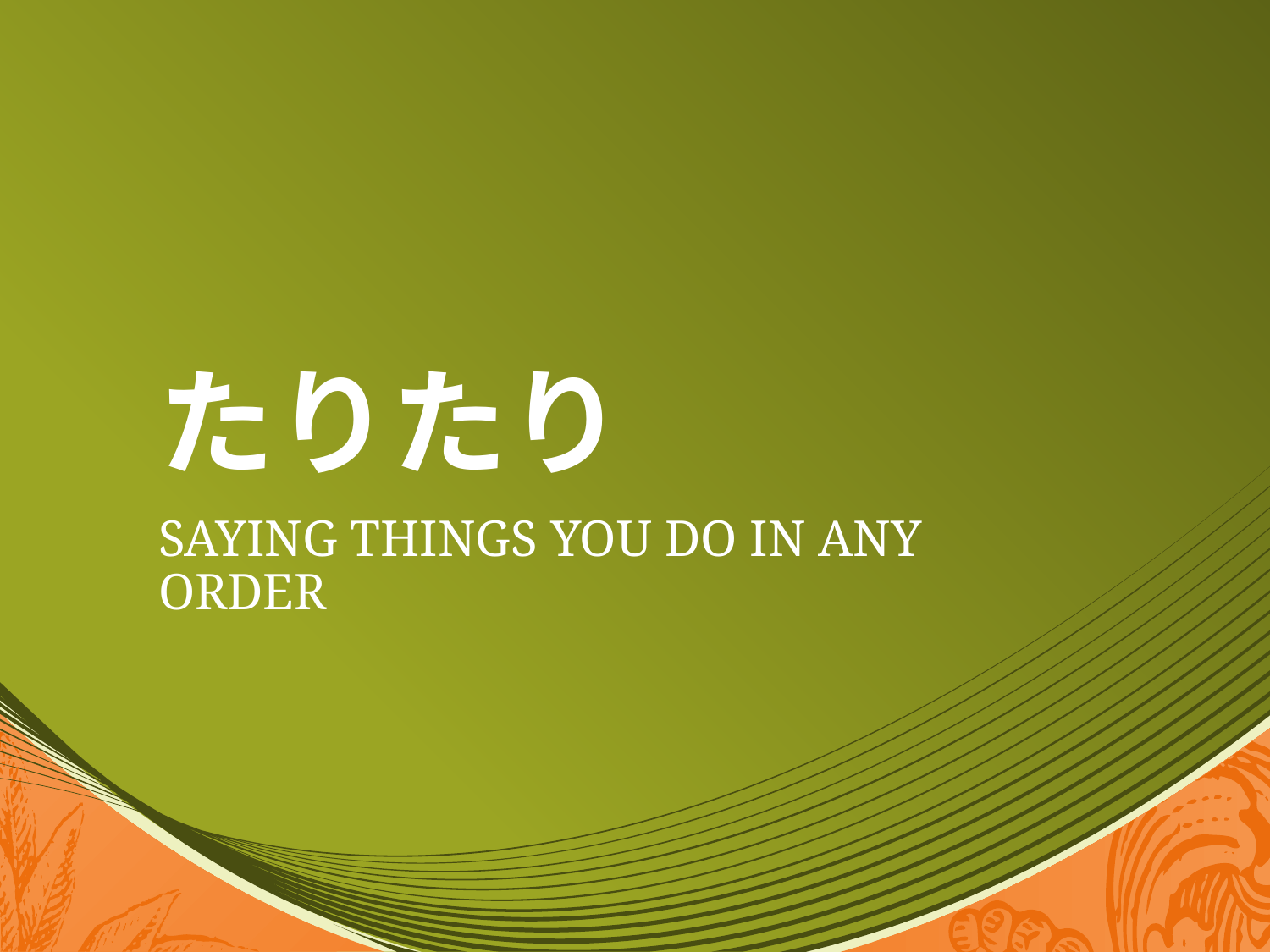

# たりたり
Saying things you do in any order